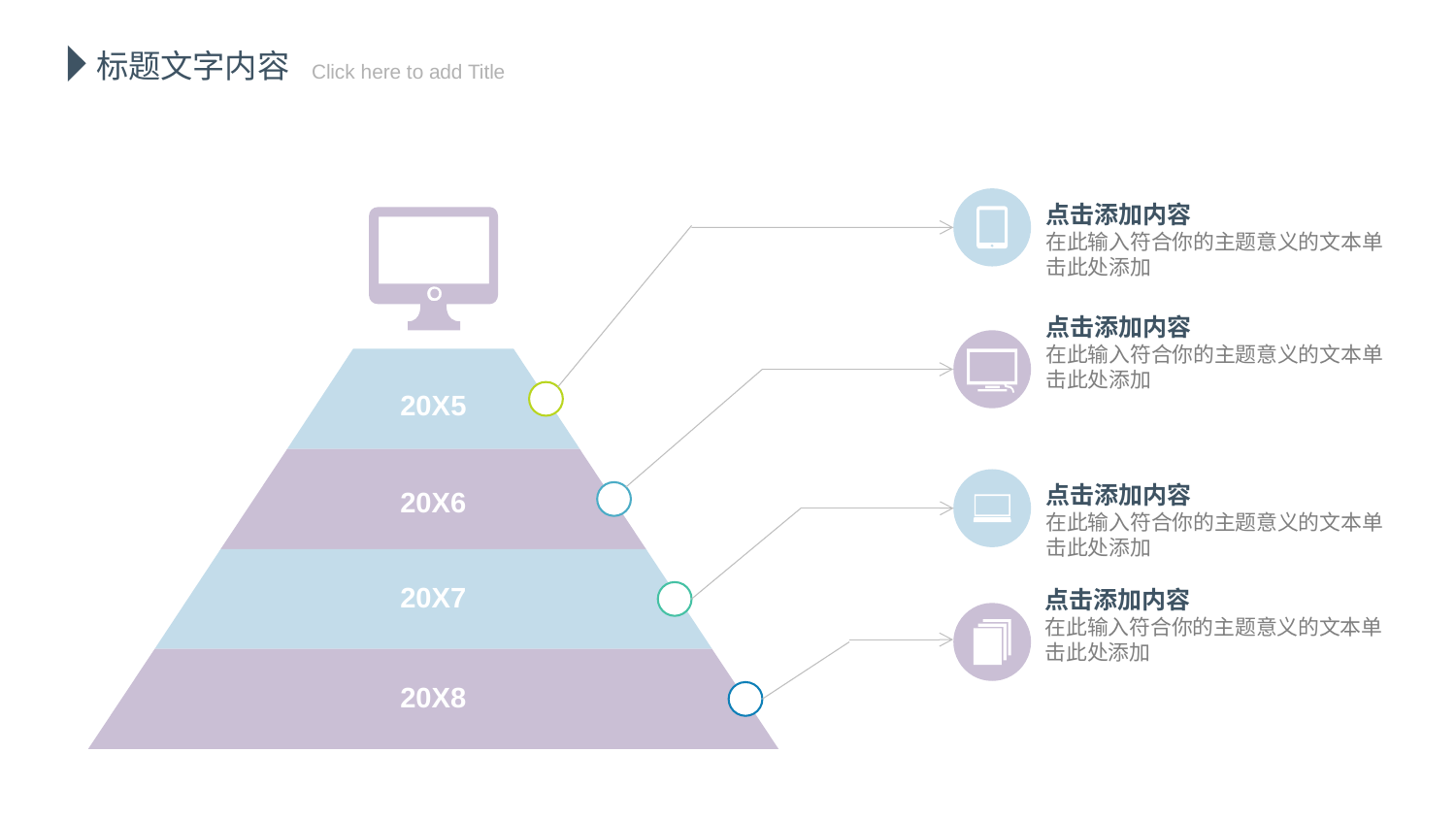

延迟符
标题文字内容
  Click here to add Title

点击添加内容
在此输入符合你的主题意义的文本单击此处添加

点击添加内容
在此输入符合你的主题意义的文本单击此处添加

20X5
点击添加内容
在此输入符合你的主题意义的文本单击此处添加

20X6

20X7
点击添加内容
在此输入符合你的主题意义的文本单击此处添加

20X8